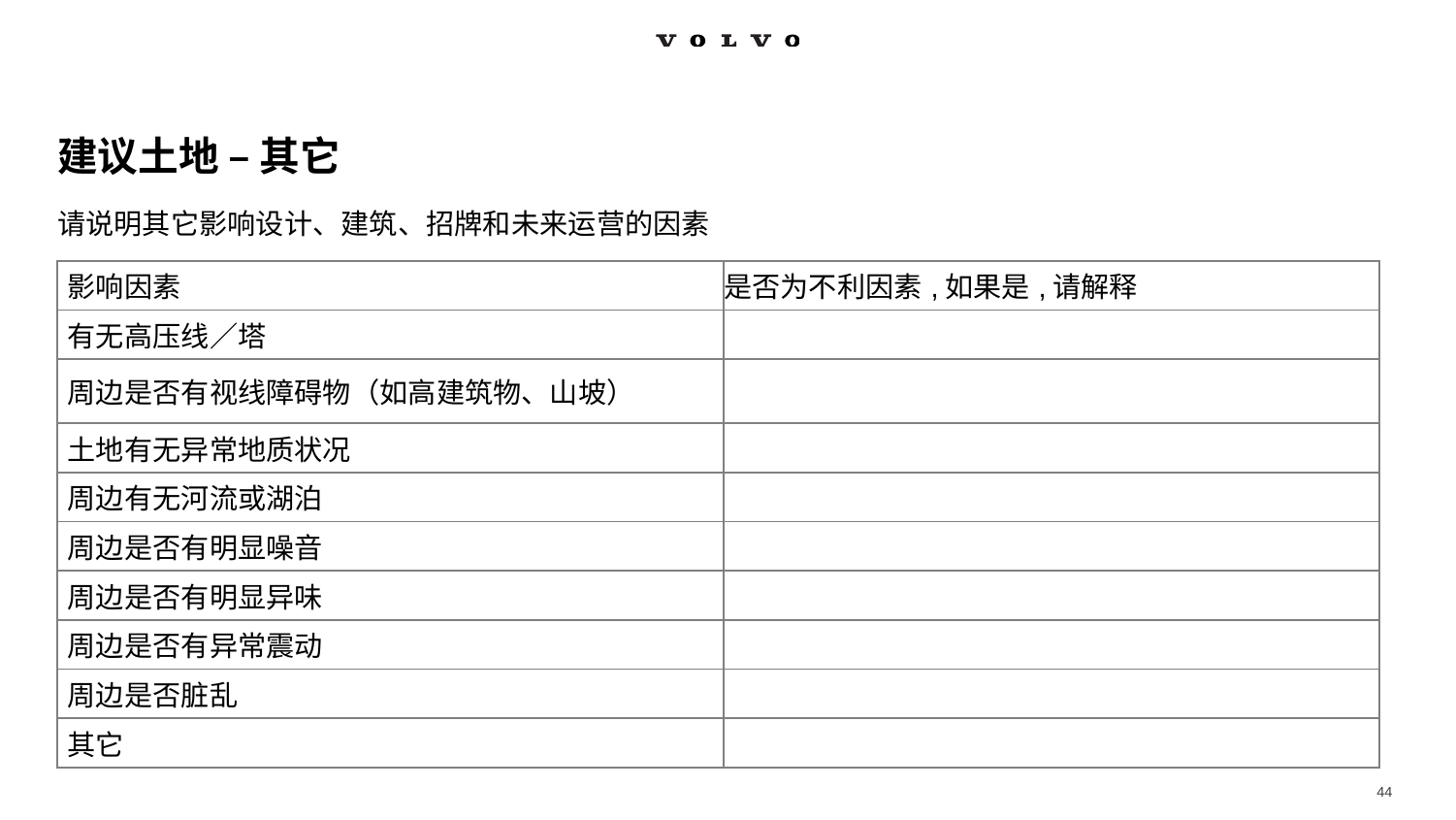

# 建议土地 – 其它
请说明其它影响设计、建筑、招牌和未来运营的因素

| 影响因素 | 是否为不利因素,如果是,请解释 |
| --- | --- |
| 有无高压线／塔 |  |
| 周边是否有视线障碍物（如高建筑物、山坡） |  |
| 土地有无异常地质状况 |  |
| 周边有无河流或湖泊 |  |
| 周边是否有明显噪音 |  |
| 周边是否有明显异味 |  |
| 周边是否有异常震动 |  |
| 周边是否脏乱 |  |
| 其它 |  |
44